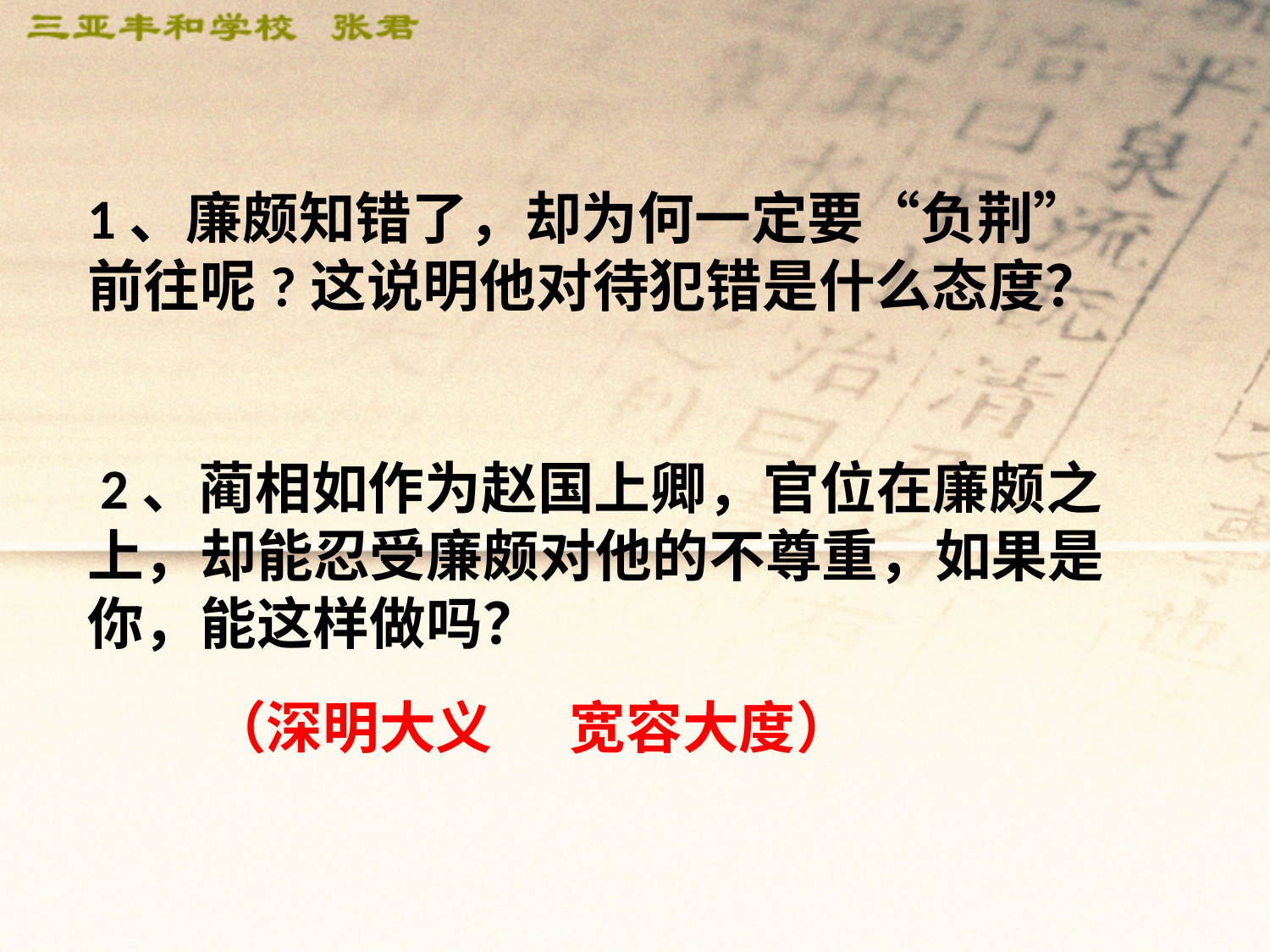

#
1、廉颇知错了，却为何一定要“负荆”前往呢?这说明他对待犯错是什么态度？

 2、蔺相如作为赵国上卿，官位在廉颇之上，却能忍受廉颇对他的不尊重，如果是你，能这样做吗？
（深明大义      宽容大度）